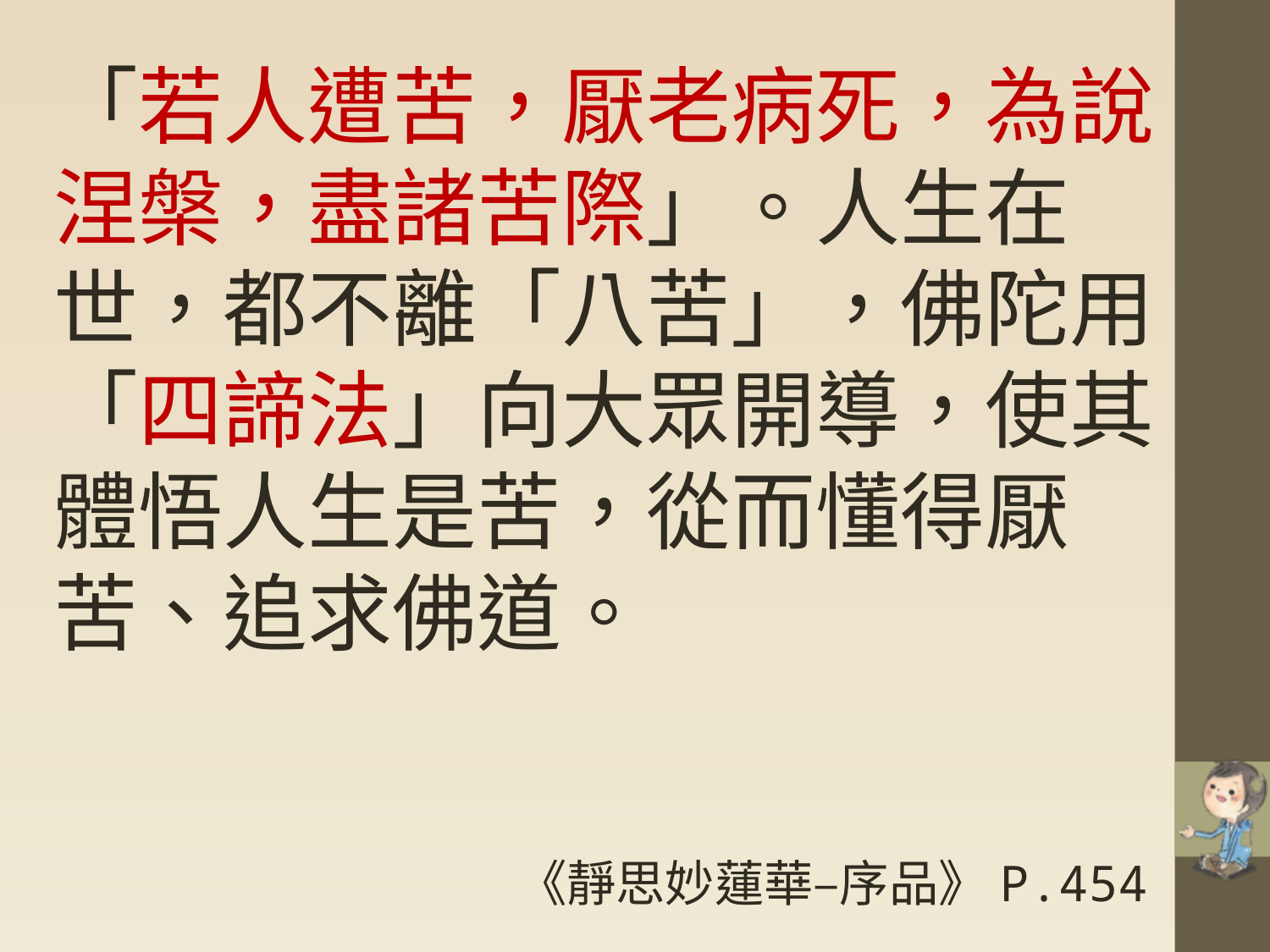

「若人遭苦，厭老病死，為說涅槃，盡諸苦際」。人生在世，都不離「八苦」，佛陀用「四諦法」向大眾開導，使其體悟人生是苦，從而懂得厭苦、追求佛道。
《靜思妙蓮華–序品》P.454